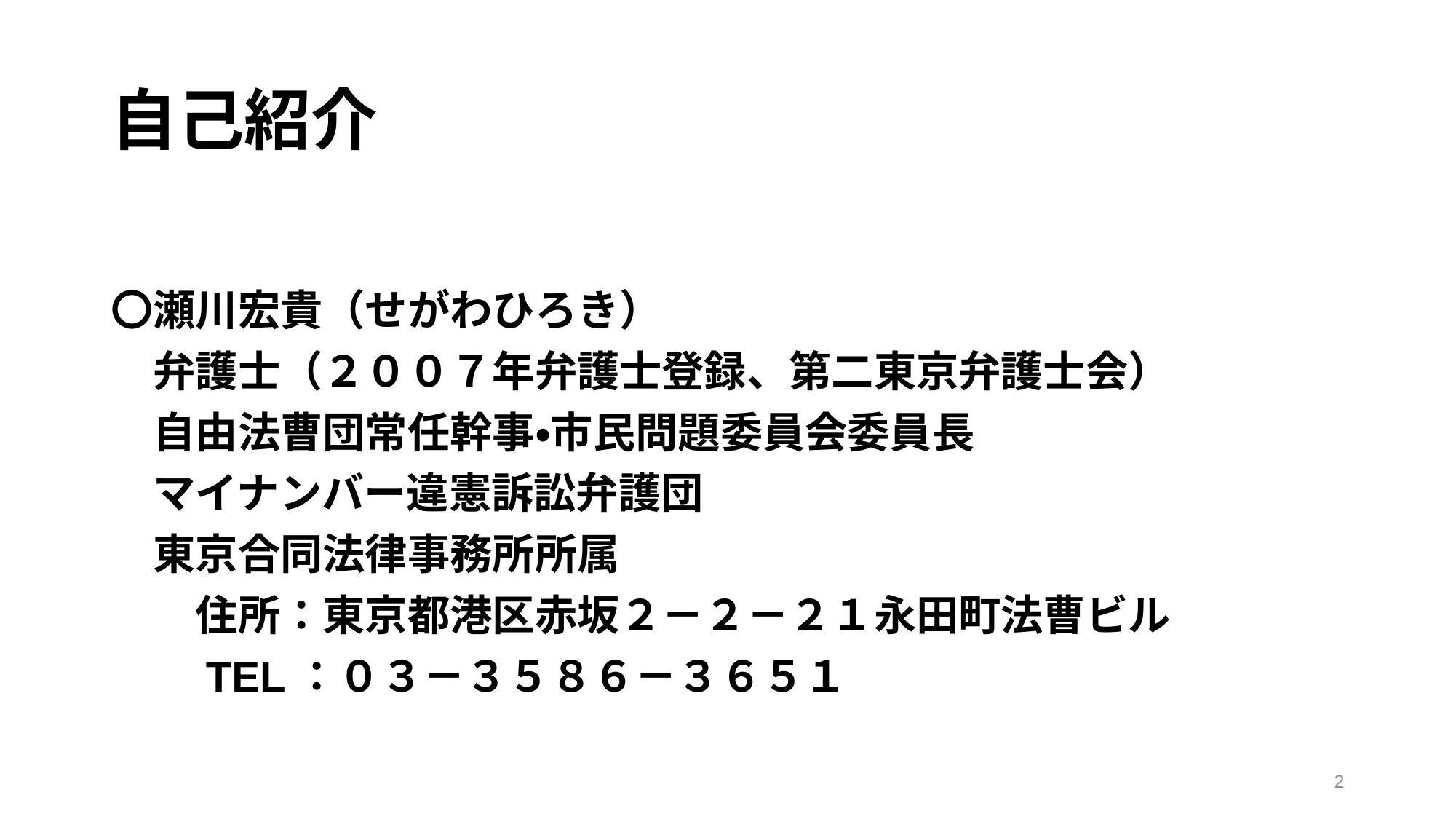

# 自己紹介

〇瀬川宏貴（せがわひろき）
　弁護士（２００７年弁護士登録、第二東京弁護士会）
　自由法曹団常任幹事・市民問題委員会委員長
　マイナンバー違憲訴訟弁護団
　東京合同法律事務所所属
　　住所：東京都港区赤坂２－２－２１永田町法曹ビル
　　TEL：０３－３５８６－３６５１
2